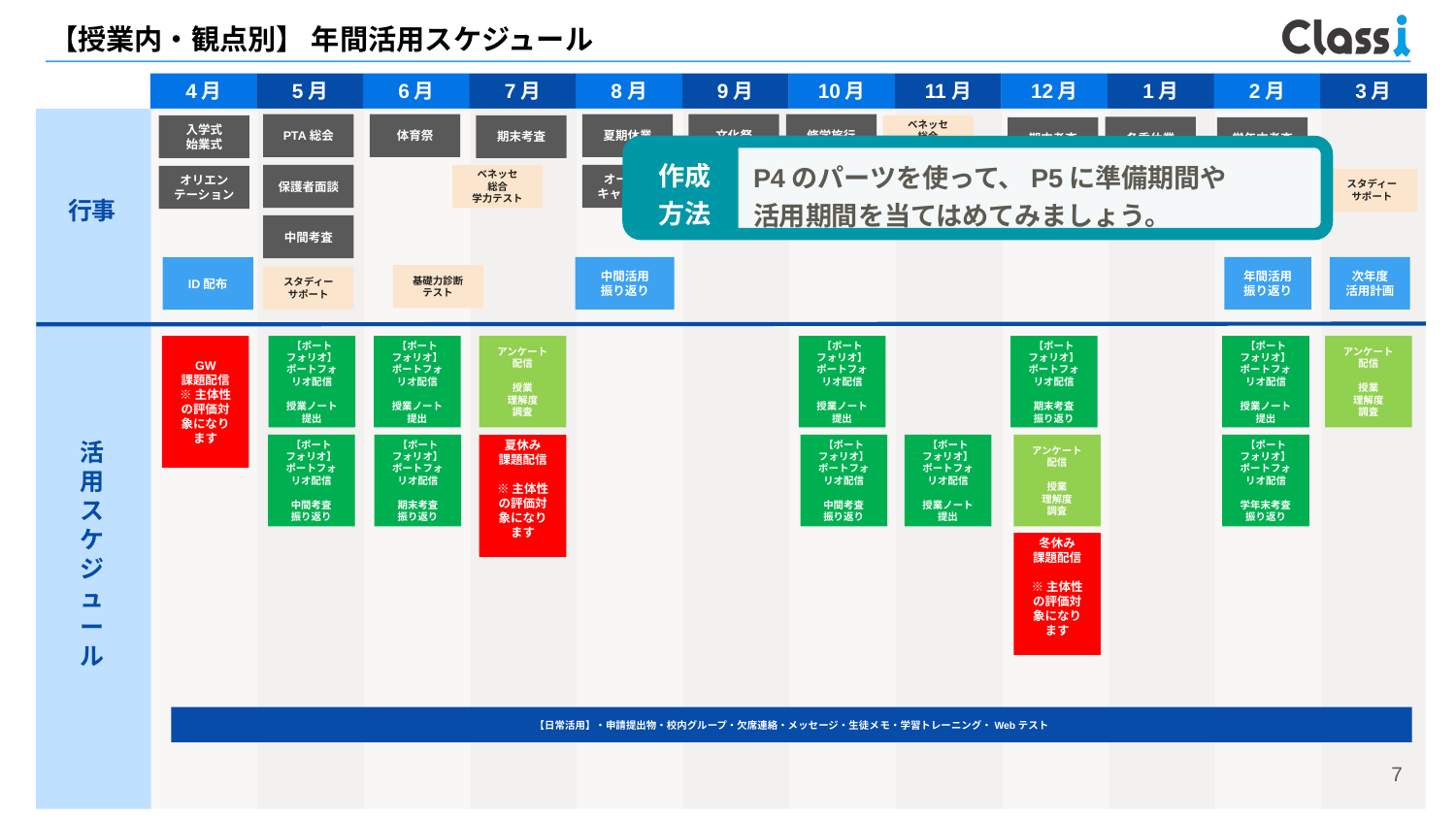

【授業内・観点別】 年間活用スケジュール
4月
5月
6月
7月
8月
9月
10月
11月
12月
1月
2月
3月

行事

活
用
ス
ケ
ジ
ュ
ー
ル
PTA総会
体育祭
夏期休業
文化祭
修学旅行
期末考査
入学式
始業式
ベネッセ
総合
学力テスト
冬季休業
期末考査
学年末考査

作成
方法
P4のパーツを使って、P5に準備期間や
活用期間を当てはめてみましょう。
保護者面談
ベネッセ
総合
学力テスト
オープンキャンパス
総合型
選抜出願
オリエン
テーション
ベネッセ
総合
学力テスト
大学入学共通テスト模試（高２）
スタディー
サポート
中間考査
中間活用
振り返り
年間活用
振り返り
次年度
活用計画
ID配布
基礎力診断
テスト
スタディー
サポート
【ポートフォリオ】
ポートフォリオ配信

授業ノート
提出
【ポートフォリオ】
ポートフォリオ配信

授業ノート
提出
アンケート
配信

授業
理解度
調査
【ポートフォリオ】
ポートフォリオ配信

授業ノート
提出
【ポートフォリオ】
ポートフォリオ配信

期末考査
振り返り
【ポートフォリオ】
ポートフォリオ配信

授業ノート
提出
アンケート
配信

授業
理解度
調査
GW
課題配信
※主体性の評価対象になります
【ポートフォリオ】
ポートフォリオ配信

中間考査
振り返り
【ポートフォリオ】
ポートフォリオ配信

期末考査
振り返り
夏休み
課題配信

※主体性の評価対象になります

【ポートフォリオ】
ポートフォリオ配信

中間考査
振り返り
【ポートフォリオ】
ポートフォリオ配信

授業ノート
提出
アンケート
配信

授業
理解度
調査
【ポートフォリオ】
ポートフォリオ配信

学年末考査
振り返り
冬休み
課題配信

※主体性の評価対象になります

【日常活用】・申請提出物・校内グループ・欠席連絡・メッセージ・生徒メモ・学習トレーニング・Webテスト
7